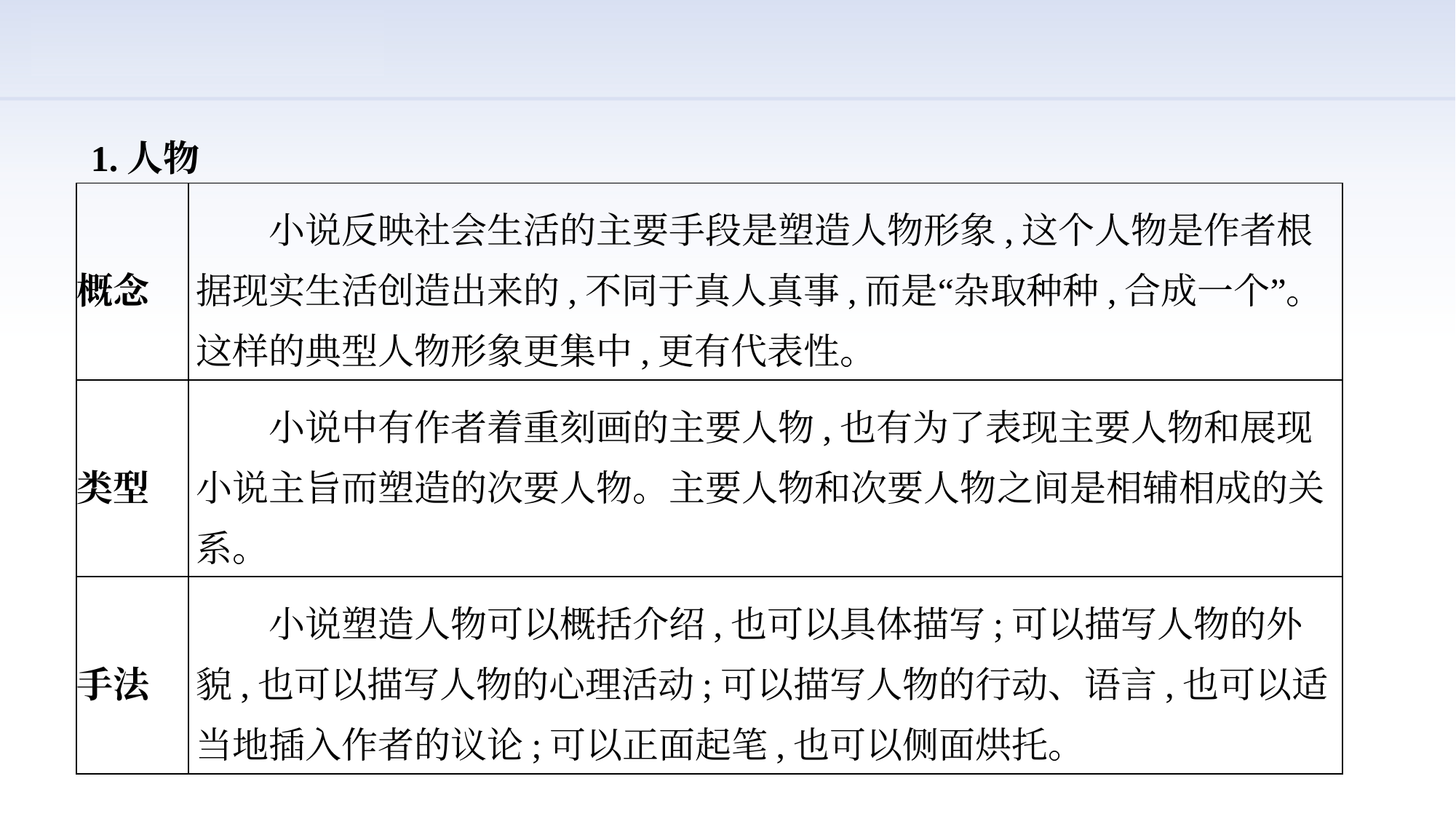

1.人物
| 概念 | 小说反映社会生活的主要手段是塑造人物形象,这个人物是作者根据现实生活创造出来的,不同于真人真事,而是“杂取种种,合成一个”。这样的典型人物形象更集中,更有代表性。 |
| --- | --- |
| 类型 | 小说中有作者着重刻画的主要人物,也有为了表现主要人物和展现小说主旨而塑造的次要人物。主要人物和次要人物之间是相辅相成的关系。 |
| 手法 | 小说塑造人物可以概括介绍,也可以具体描写;可以描写人物的外貌,也可以描写人物的心理活动;可以描写人物的行动、语言,也可以适当地插入作者的议论;可以正面起笔,也可以侧面烘托。 |